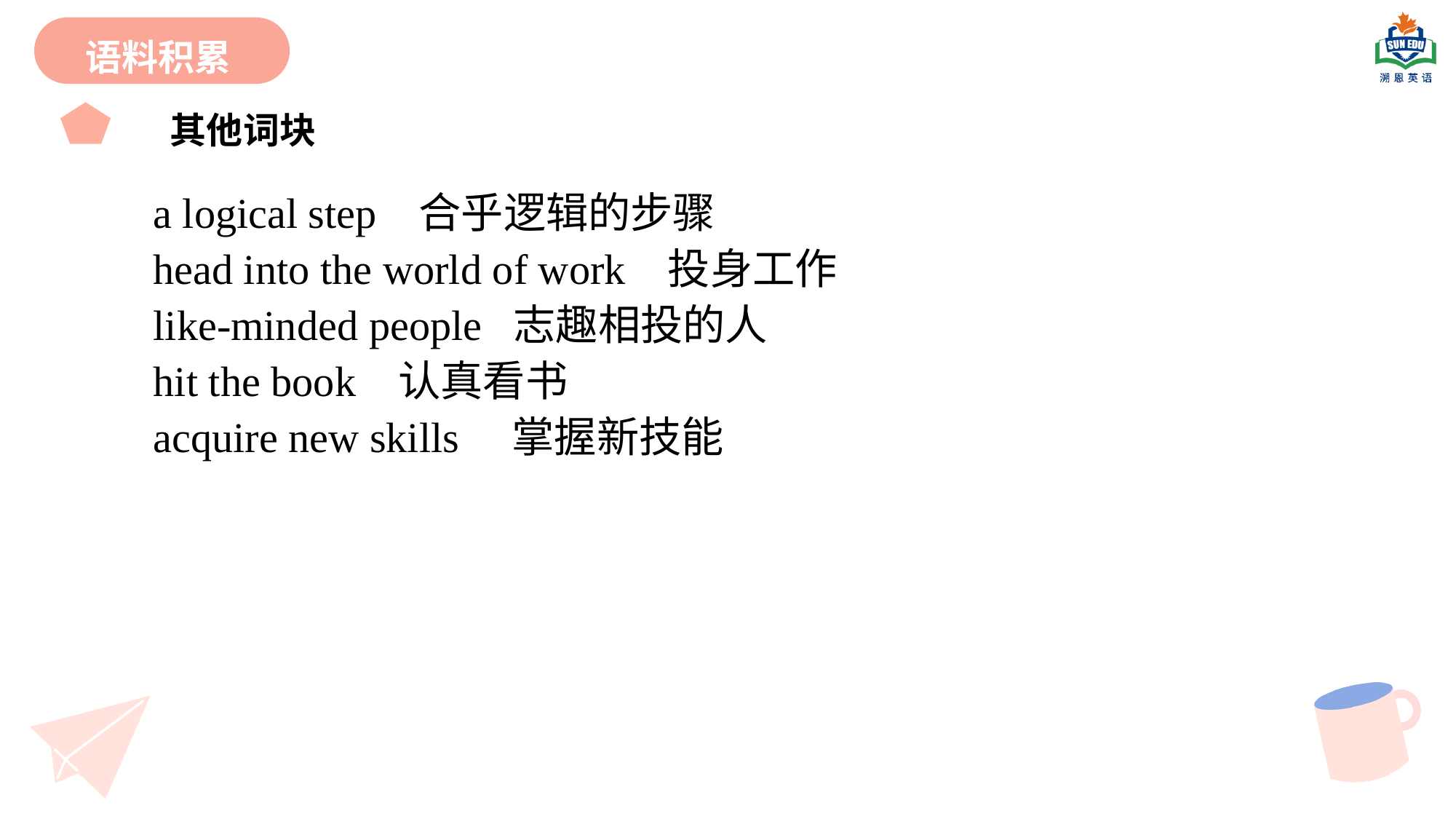

语料积累
 其他词块

a logical step   合乎逻辑的步骤
head into the world of work   投身工作
like-minded people  志趣相投的人
hit the book   认真看书
acquire new skills    掌握新技能